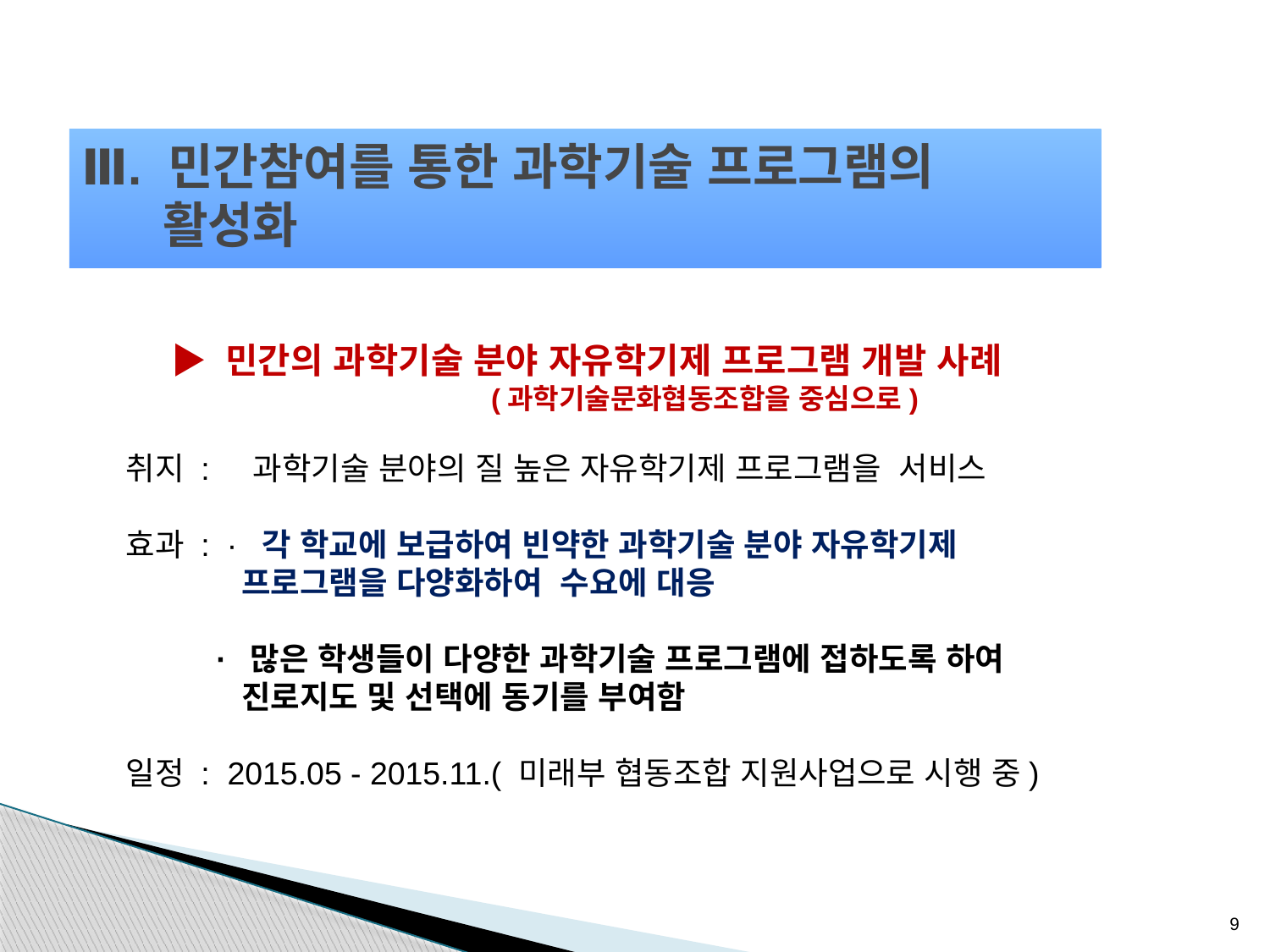

Ⅲ. 민간참여를 통한 과학기술 프로그램의
     활성화

         ▶ 민간의 과학기술 분야 자유학기제 프로그램 개발 사례
                                                   (과학기술문화협동조합을 중심으로)

   취지 :    과학기술 분야의 질 높은 자유학기제 프로그램을  서비스

   효과 :  ∙  각 학교에 보급하여 빈약한 과학기술 분야 자유학기제
                프로그램을 다양화하여  수요에 대응

              ∙  많은 학생들이 다양한 과학기술 프로그램에 접하도록 하여
                진로지도 및 선택에 동기를 부여함

   일정 :  2015.05 - 2015.11.( 미래부 협동조합 지원사업으로 시행 중)

9